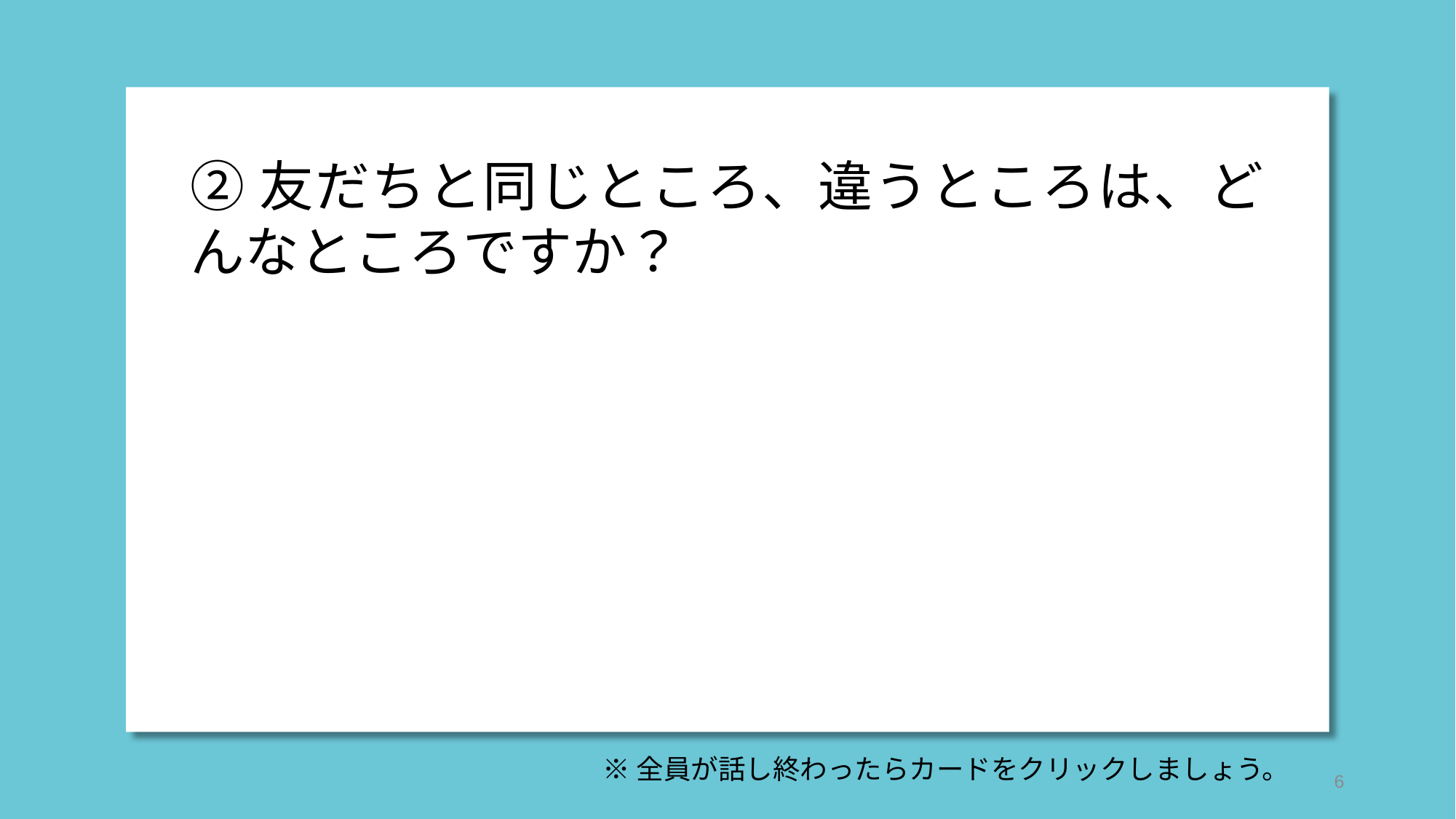

②友だちと同じところ、違うところは、どんなところですか？

※全員が話し終わったらカードをクリックしましょう。
6